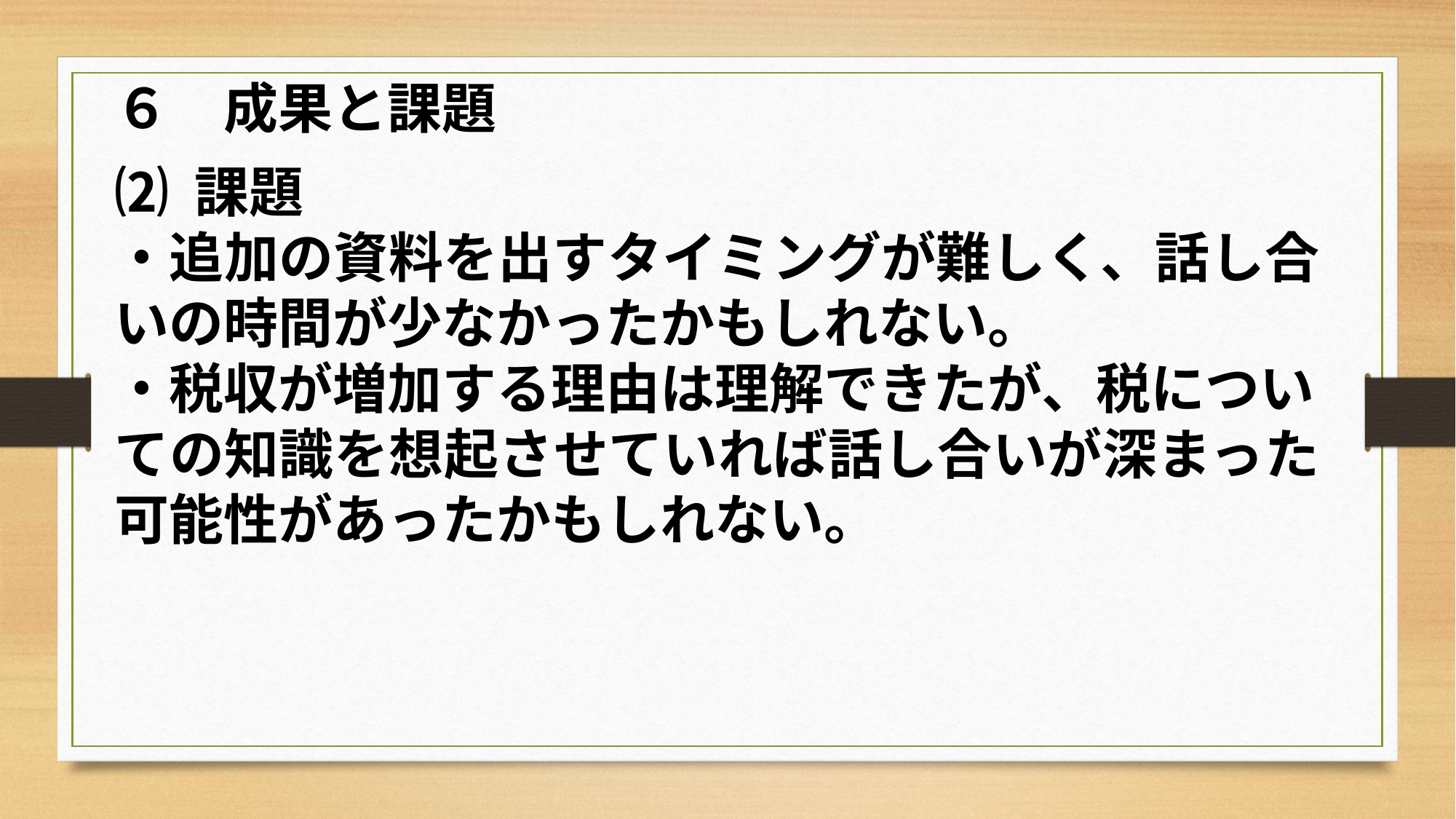

６　成果と課題

⑵ 課題
・追加の資料を出すタイミングが難しく、話し合いの時間が少なかったかもしれない。
・税収が増加する理由は理解できたが、税につい
ての知識を想起させていれば話し合いが深まった可能性があったかもしれない。